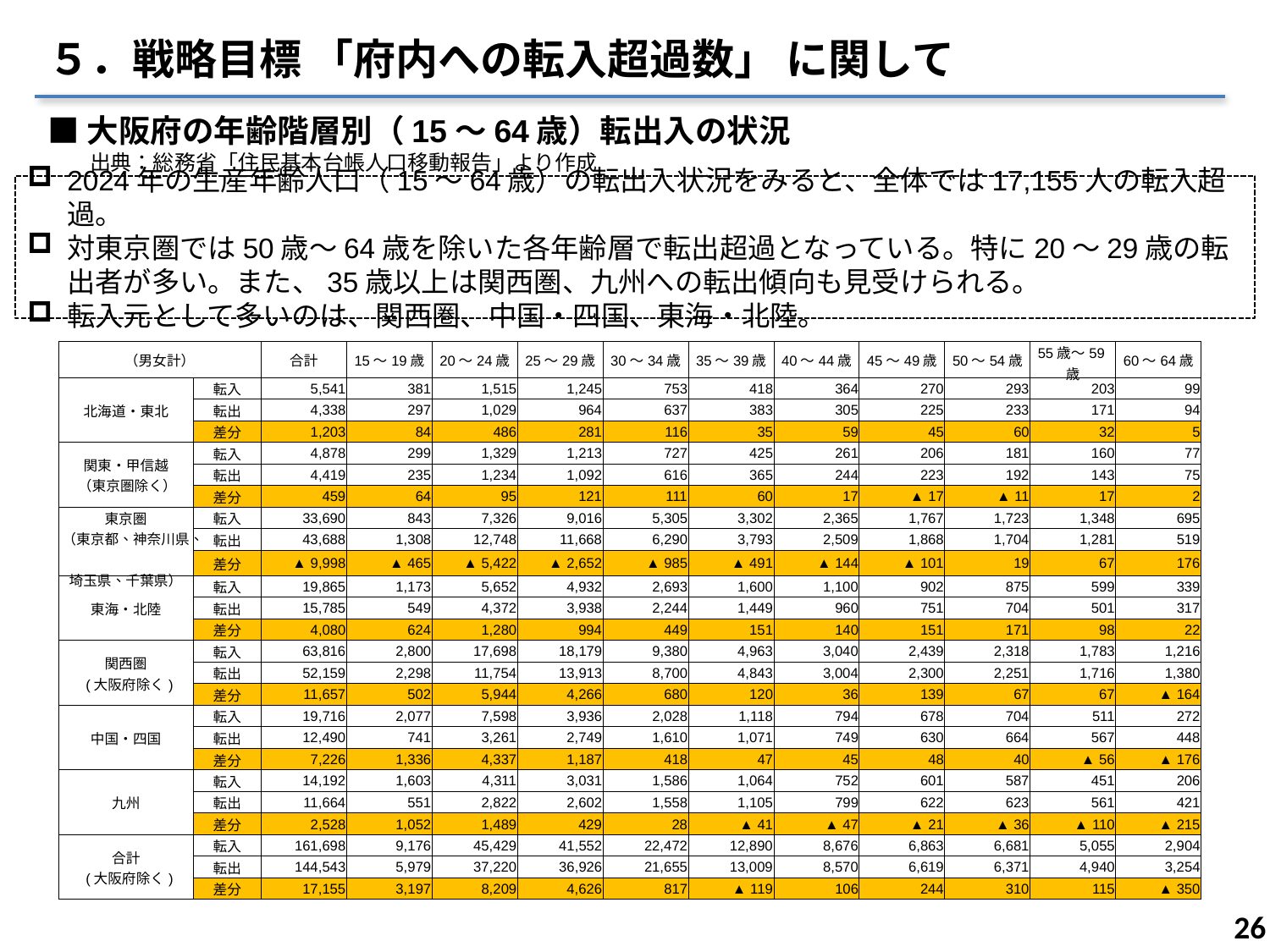

５．戦略目標 「府内への転入超過数」 に関して
■大阪府の年齢階層別（15～64歳）転出入の状況
　　出典：総務省「住民基本台帳人口移動報告」より作成
2024年の生産年齢人口（15～64歳）の転出入状況をみると、全体では17,155人の転入超過。
対東京圏では50歳〜64歳を除いた各年齢層で転出超過となっている。特に20～29歳の転出者が多い。また、35歳以上は関西圏、九州への転出傾向も見受けられる。
転入元として多いのは、関西圏、中国・四国、東海・北陸。
| （男女計） |  | 合計 | 15～19歳 | 20～24歳 | 25～29歳 | 30～34歳 | 35～39歳 | 40～44歳 | 45～49歳 | 50～54歳 | 55歳～59歳 | 60～64歳 |
| --- | --- | --- | --- | --- | --- | --- | --- | --- | --- | --- | --- | --- |
| 北海道・東北 | 転入 | 5,541 | 381 | 1,515 | 1,245 | 753 | 418 | 364 | 270 | 293 | 203 | 99 |
|  | 転出 | 4,338 | 297 | 1,029 | 964 | 637 | 383 | 305 | 225 | 233 | 171 | 94 |
|  | 差分 | 1,203 | 84 | 486 | 281 | 116 | 35 | 59 | 45 | 60 | 32 | 5 |
| 関東・甲信越 （東京圏除く） | 転入 | 4,878 | 299 | 1,329 | 1,213 | 727 | 425 | 261 | 206 | 181 | 160 | 77 |
|  | 転出 | 4,419 | 235 | 1,234 | 1,092 | 616 | 365 | 244 | 223 | 192 | 143 | 75 |
|  | 差分 | 459 | 64 | 95 | 121 | 111 | 60 | 17 | ▲ 17 | ▲ 11 | 17 | 2 |
| 東京圏 （東京都、神奈川県、 埼玉県、千葉県） | 転入 | 33,690 | 843 | 7,326 | 9,016 | 5,305 | 3,302 | 2,365 | 1,767 | 1,723 | 1,348 | 695 |
|  | 転出 | 43,688 | 1,308 | 12,748 | 11,668 | 6,290 | 3,793 | 2,509 | 1,868 | 1,704 | 1,281 | 519 |
|  | 差分 | ▲ 9,998 | ▲ 465 | ▲ 5,422 | ▲ 2,652 | ▲ 985 | ▲ 491 | ▲ 144 | ▲ 101 | 19 | 67 | 176 |
| 東海・北陸 | 転入 | 19,865 | 1,173 | 5,652 | 4,932 | 2,693 | 1,600 | 1,100 | 902 | 875 | 599 | 339 |
|  | 転出 | 15,785 | 549 | 4,372 | 3,938 | 2,244 | 1,449 | 960 | 751 | 704 | 501 | 317 |
|  | 差分 | 4,080 | 624 | 1,280 | 994 | 449 | 151 | 140 | 151 | 171 | 98 | 22 |
| 関西圏 (大阪府除く) | 転入 | 63,816 | 2,800 | 17,698 | 18,179 | 9,380 | 4,963 | 3,040 | 2,439 | 2,318 | 1,783 | 1,216 |
|  | 転出 | 52,159 | 2,298 | 11,754 | 13,913 | 8,700 | 4,843 | 3,004 | 2,300 | 2,251 | 1,716 | 1,380 |
|  | 差分 | 11,657 | 502 | 5,944 | 4,266 | 680 | 120 | 36 | 139 | 67 | 67 | ▲ 164 |
| 中国・四国 | 転入 | 19,716 | 2,077 | 7,598 | 3,936 | 2,028 | 1,118 | 794 | 678 | 704 | 511 | 272 |
|  | 転出 | 12,490 | 741 | 3,261 | 2,749 | 1,610 | 1,071 | 749 | 630 | 664 | 567 | 448 |
|  | 差分 | 7,226 | 1,336 | 4,337 | 1,187 | 418 | 47 | 45 | 48 | 40 | ▲ 56 | ▲ 176 |
| 九州 | 転入 | 14,192 | 1,603 | 4,311 | 3,031 | 1,586 | 1,064 | 752 | 601 | 587 | 451 | 206 |
|  | 転出 | 11,664 | 551 | 2,822 | 2,602 | 1,558 | 1,105 | 799 | 622 | 623 | 561 | 421 |
|  | 差分 | 2,528 | 1,052 | 1,489 | 429 | 28 | ▲ 41 | ▲ 47 | ▲ 21 | ▲ 36 | ▲ 110 | ▲ 215 |
| 合計 (大阪府除く) | 転入 | 161,698 | 9,176 | 45,429 | 41,552 | 22,472 | 12,890 | 8,676 | 6,863 | 6,681 | 5,055 | 2,904 |
|  | 転出 | 144,543 | 5,979 | 37,220 | 36,926 | 21,655 | 13,009 | 8,570 | 6,619 | 6,371 | 4,940 | 3,254 |
|  | 差分 | 17,155 | 3,197 | 8,209 | 4,626 | 817 | ▲ 119 | 106 | 244 | 310 | 115 | ▲ 350 |
26